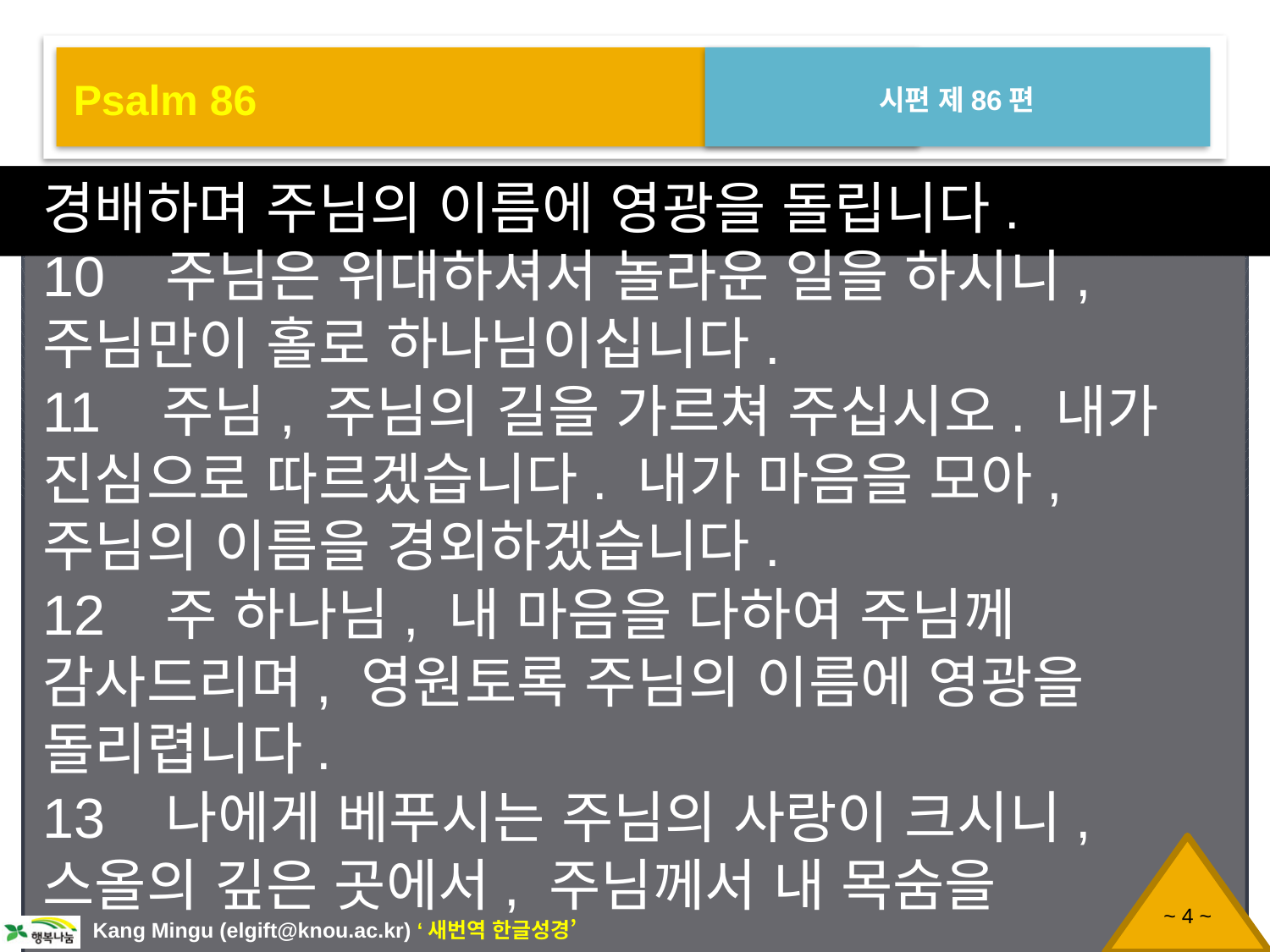

Psalm 86
시편 제86편
경배하며 주님의 이름에 영광을 돌립니다.
10   주님은 위대하셔서 놀라운 일을 하시니, 주님만이 홀로 하나님이십니다.
11   주님, 주님의 길을 가르쳐 주십시오. 내가 진심으로 따르겠습니다. 내가 마음을 모아, 주님의 이름을 경외하겠습니다.
12   주 하나님, 내 마음을 다하여 주님께 감사드리며, 영원토록 주님의 이름에 영광을 돌리렵니다.
13   나에게 베푸시는 주님의 사랑이 크시니, 스올의 깊은 곳에서, 주님께서 내 목숨을